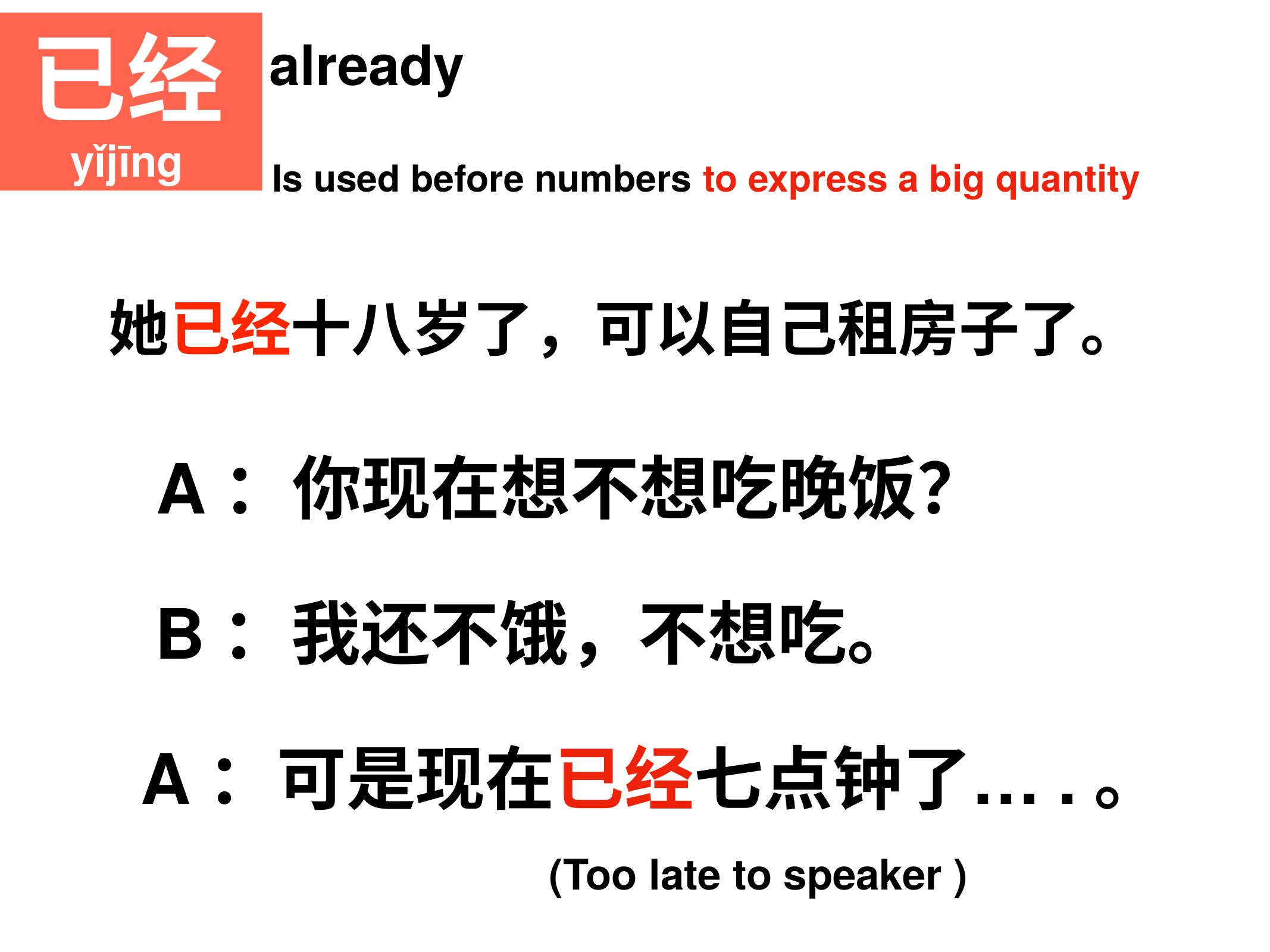

已经
yǐjīng
already
Is used before numbers to express a big quantity
她已经十八岁了，可以自己租房子了。
A：你现在想不想吃晚饭？
B：我还不饿，不想吃。
A：可是现在已经七点钟了….。
(Too late to speaker )